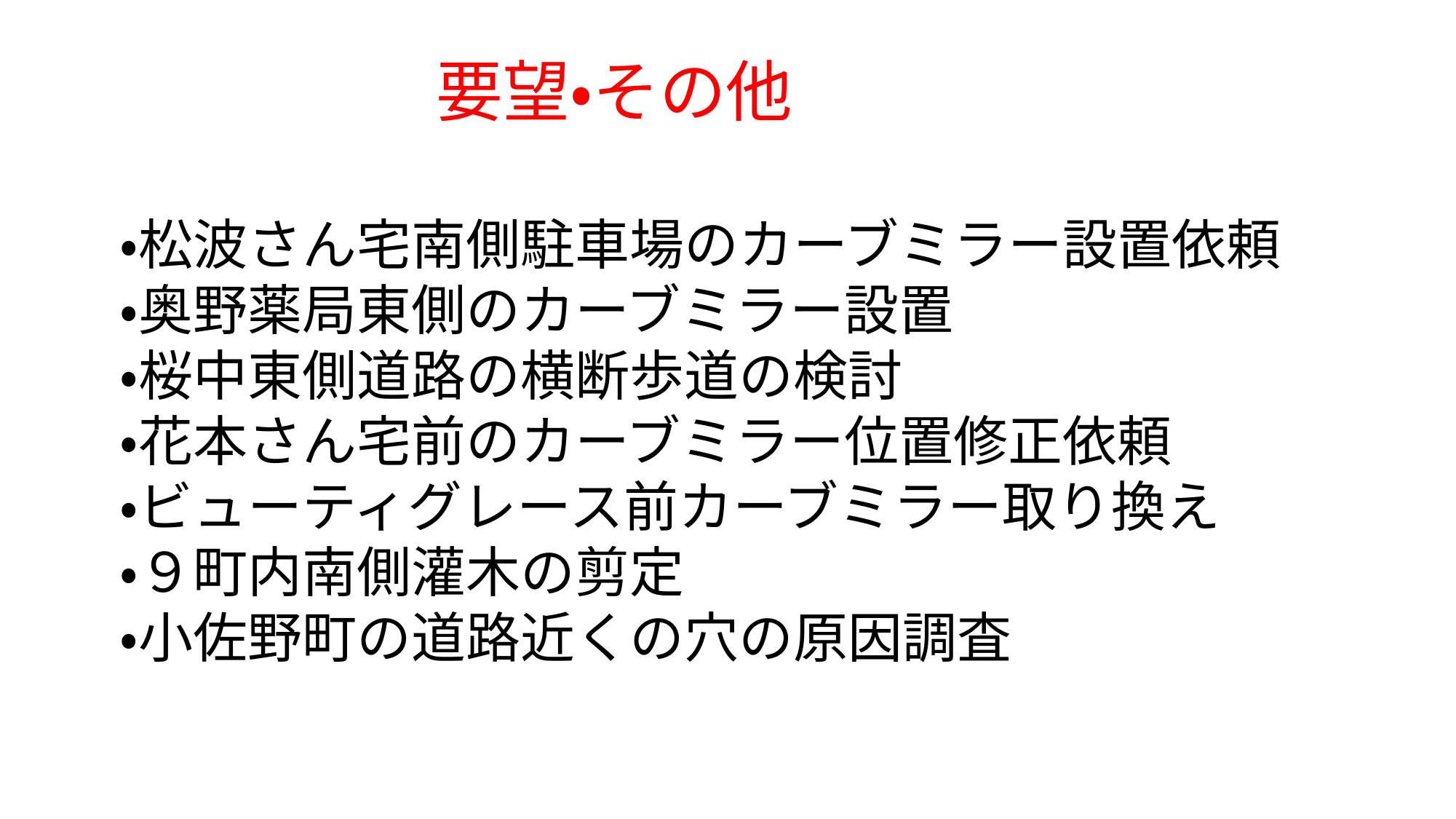

要望・その他
・松波さん宅南側駐車場のカーブミラー設置依頼
・奥野薬局東側のカーブミラー設置
・桜中東側道路の横断歩道の検討
・花本さん宅前のカーブミラー位置修正依頼
・ビューティグレース前カーブミラー取り換え
・９町内南側灌木の剪定
・小佐野町の道路近くの穴の原因調査